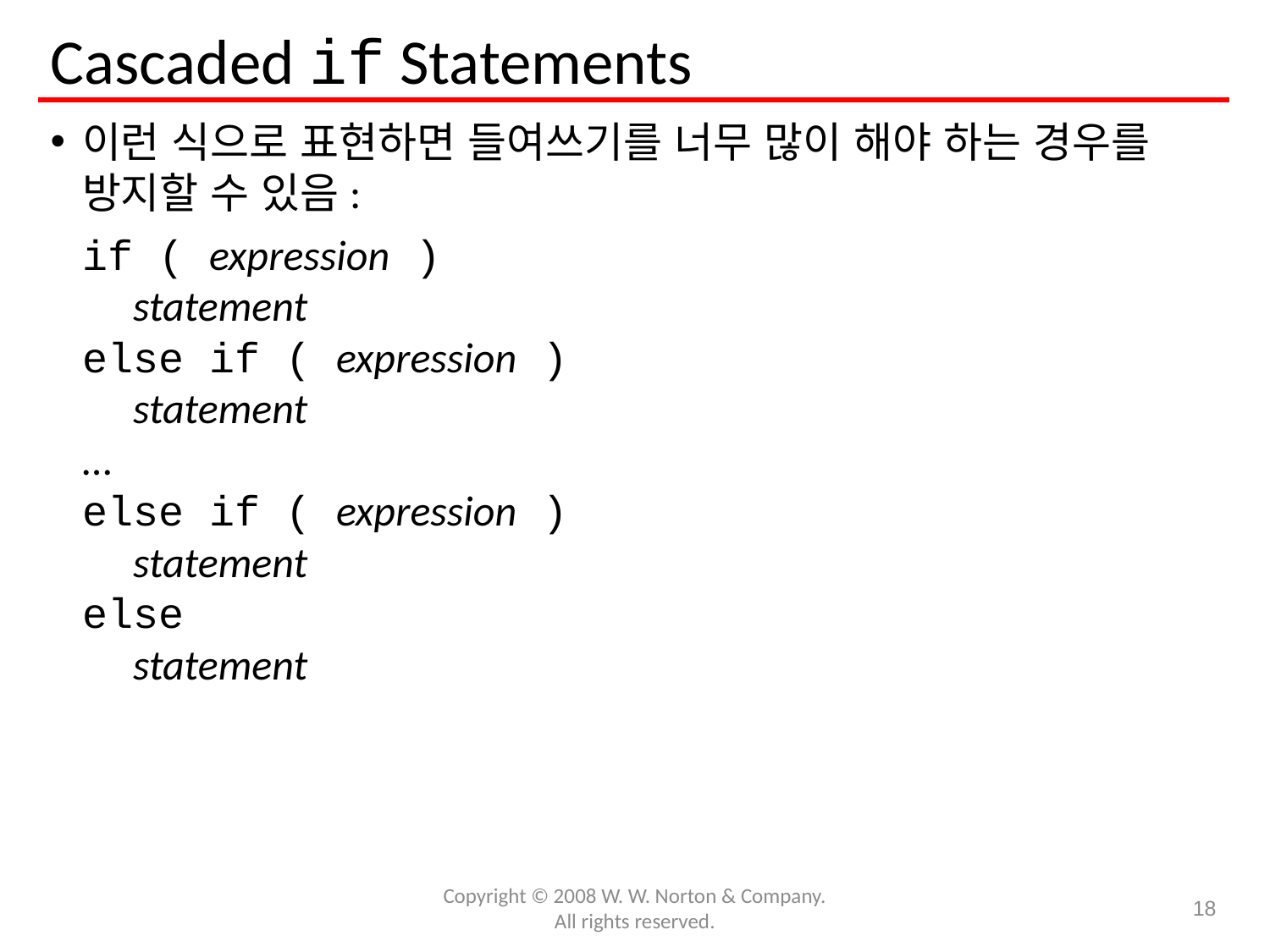

# Cascaded if Statements
이런 식으로 표현하면 들여쓰기를 너무 많이 해야 하는 경우를 방지할 수 있음:
	if ( expression )
	  statement
	else if ( expression )
	  statement
	…
	else if ( expression )
	  statement
	else
	  statement

Copyright © 2008 W. W. Norton & Company.
All rights reserved.
18